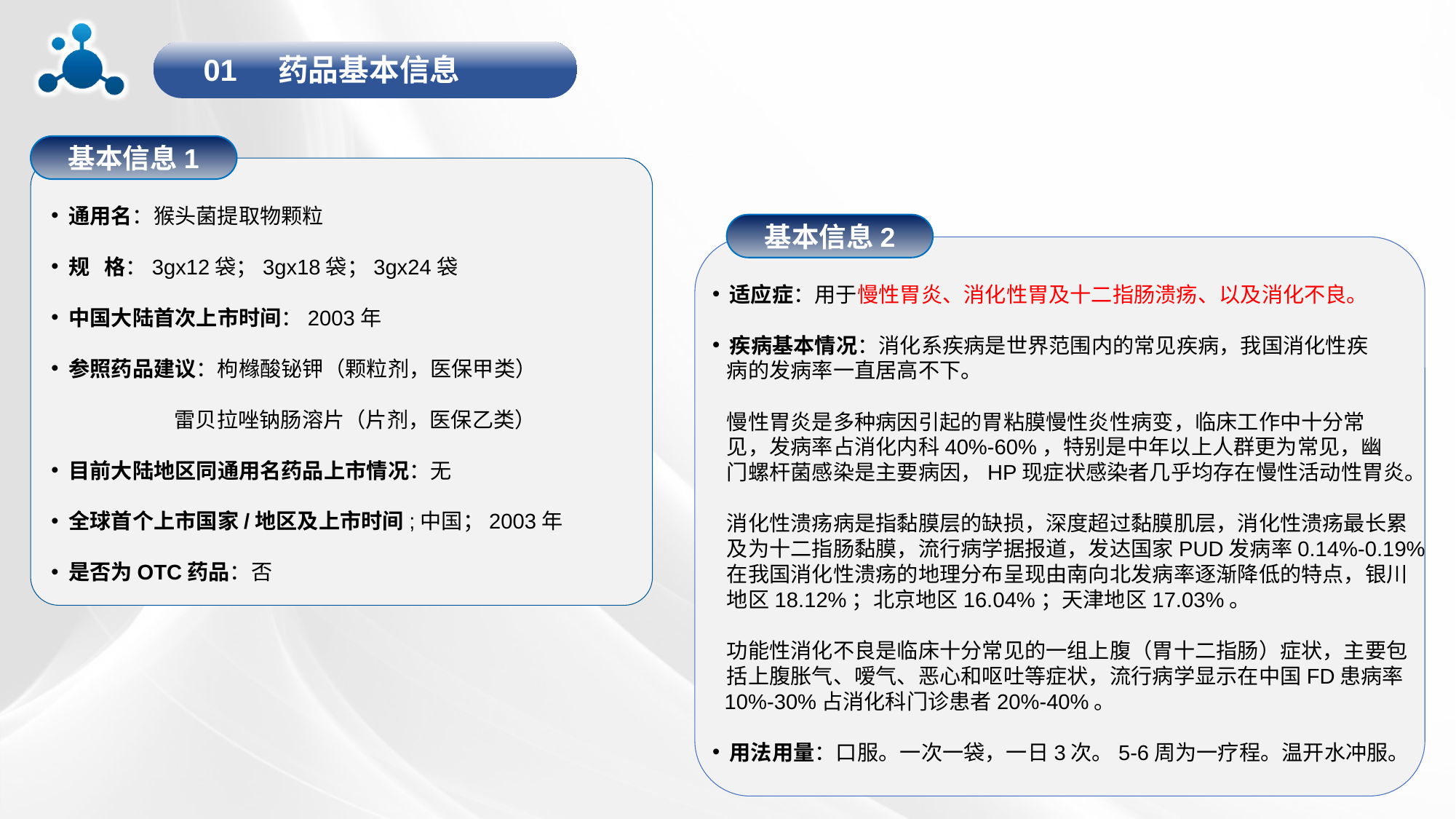

01    药品基本信息
基本信息1

 通用名：猴头菌提取物颗粒

 规   格：3gx12袋；3gx18袋；3gx24袋

 中国大陆首次上市时间：2003年

 参照药品建议：枸橼酸铋钾（颗粒剂，医保甲类）

                         雷贝拉唑钠肠溶片（片剂，医保乙类）

 目前大陆地区同通用名药品上市情况：无

 全球首个上市国家/地区及上市时间;中国；2003年

 是否为OTC药品：否

基本信息2

 适应症：用于慢性胃炎、消化性胃及十二指肠溃疡、以及消化不良。

 疾病基本情况：消化系疾病是世界范围内的常见疾病，我国消化性疾
  病的发病率一直居高不下。

  慢性胃炎是多种病因引起的胃粘膜慢性炎性病变，临床工作中十分常
  见，发病率占消化内科40%-60%，特别是中年以上人群更为常见，幽
  门螺杆菌感染是主要病因，HP现症状感染者几乎均存在慢性活动性胃炎。

  消化性溃疡病是指黏膜层的缺损，深度超过黏膜肌层，消化性溃疡最长累
  及为十二指肠黏膜，流行病学据报道，发达国家PUD发病率0.14%-0.19%
  在我国消化性溃疡的地理分布呈现由南向北发病率逐渐降低的特点，银川
  地区18.12%；北京地区16.04%；天津地区17.03%。

  功能性消化不良是临床十分常见的一组上腹（胃十二指肠）症状，主要包
  括上腹胀气、嗳气、恶心和呕吐等症状，流行病学显示在中国FD患病率
  10%-30%占消化科门诊患者20%-40%。

 用法用量：口服。一次一袋，一日3次。5-6周为一疗程。温开水冲服。
.